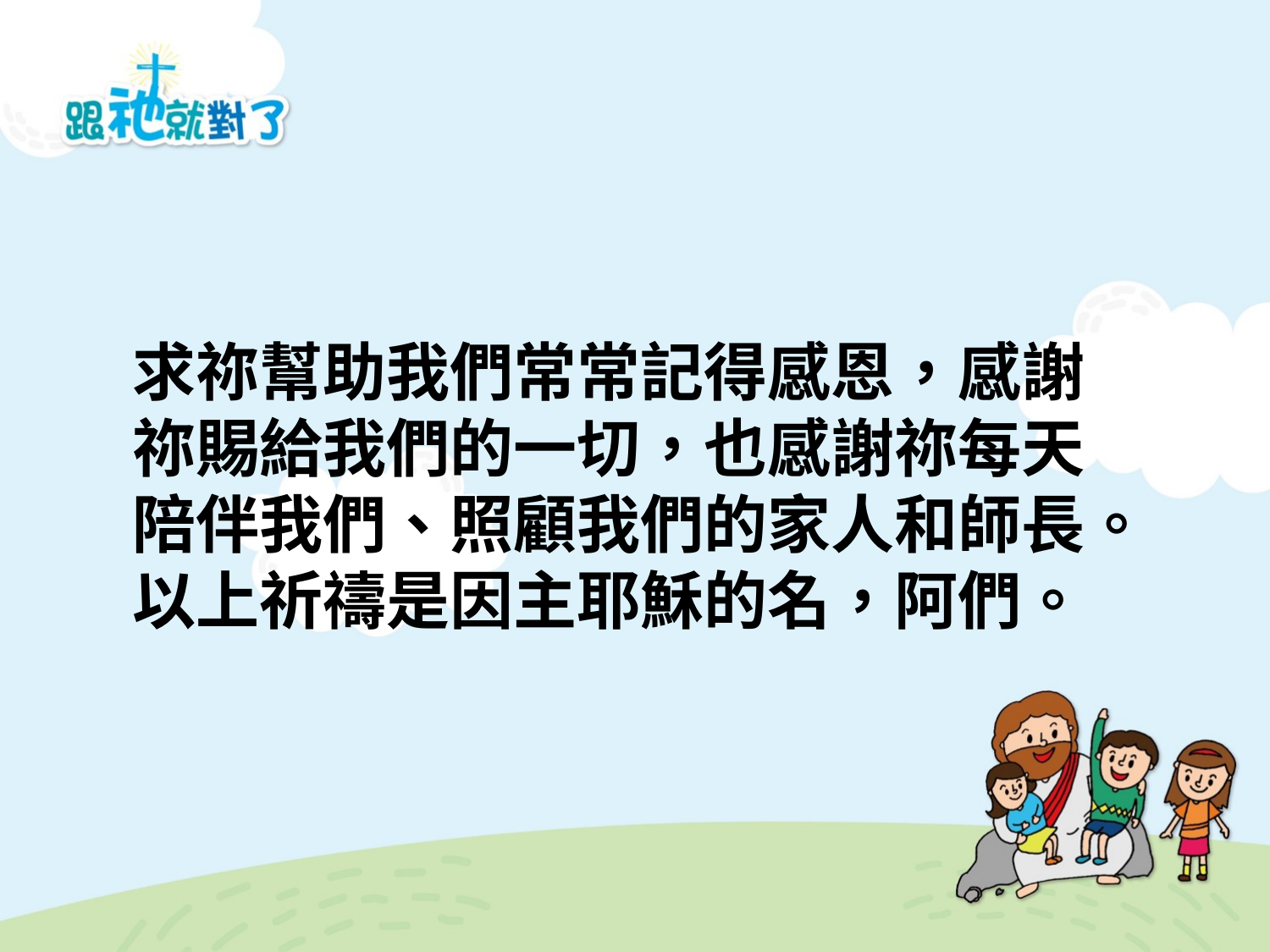

求祢幫助我們常常記得感恩，感謝祢賜給我們的一切，也感謝祢每天陪伴我們、照顧我們的家人和師長。以上祈禱是因主耶穌的名，阿們。